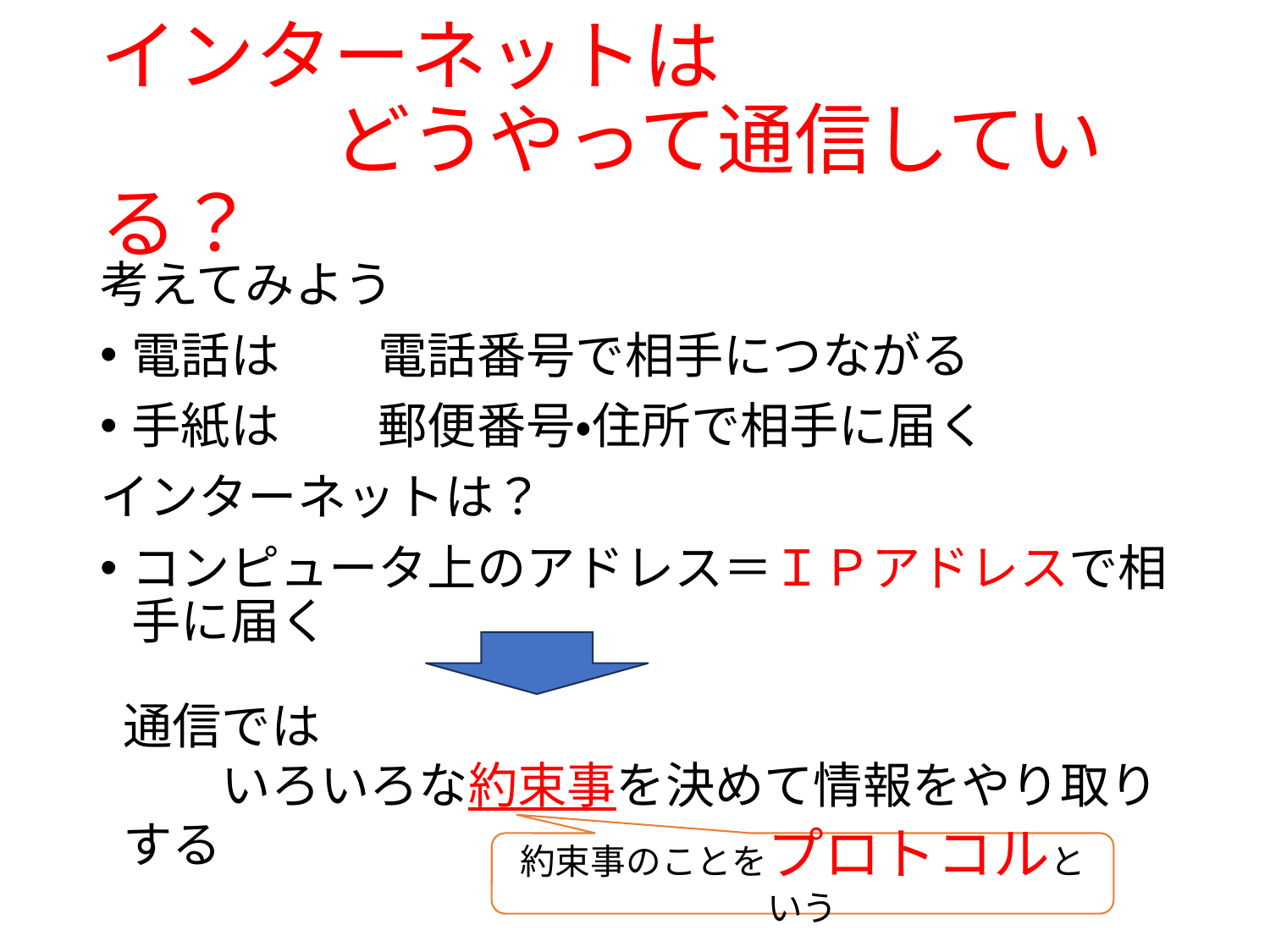

# インターネットは 　　　どうやって通信している？
考えてみよう
電話は　　電話番号で相手につながる
手紙は　　郵便番号・住所で相手に届く
インターネットは？
コンピュータ上のアドレス＝ＩＰアドレスで相手に届く

通信では
　　いろいろな約束事を決めて情報をやり取りする
約束事のことをプロトコルという